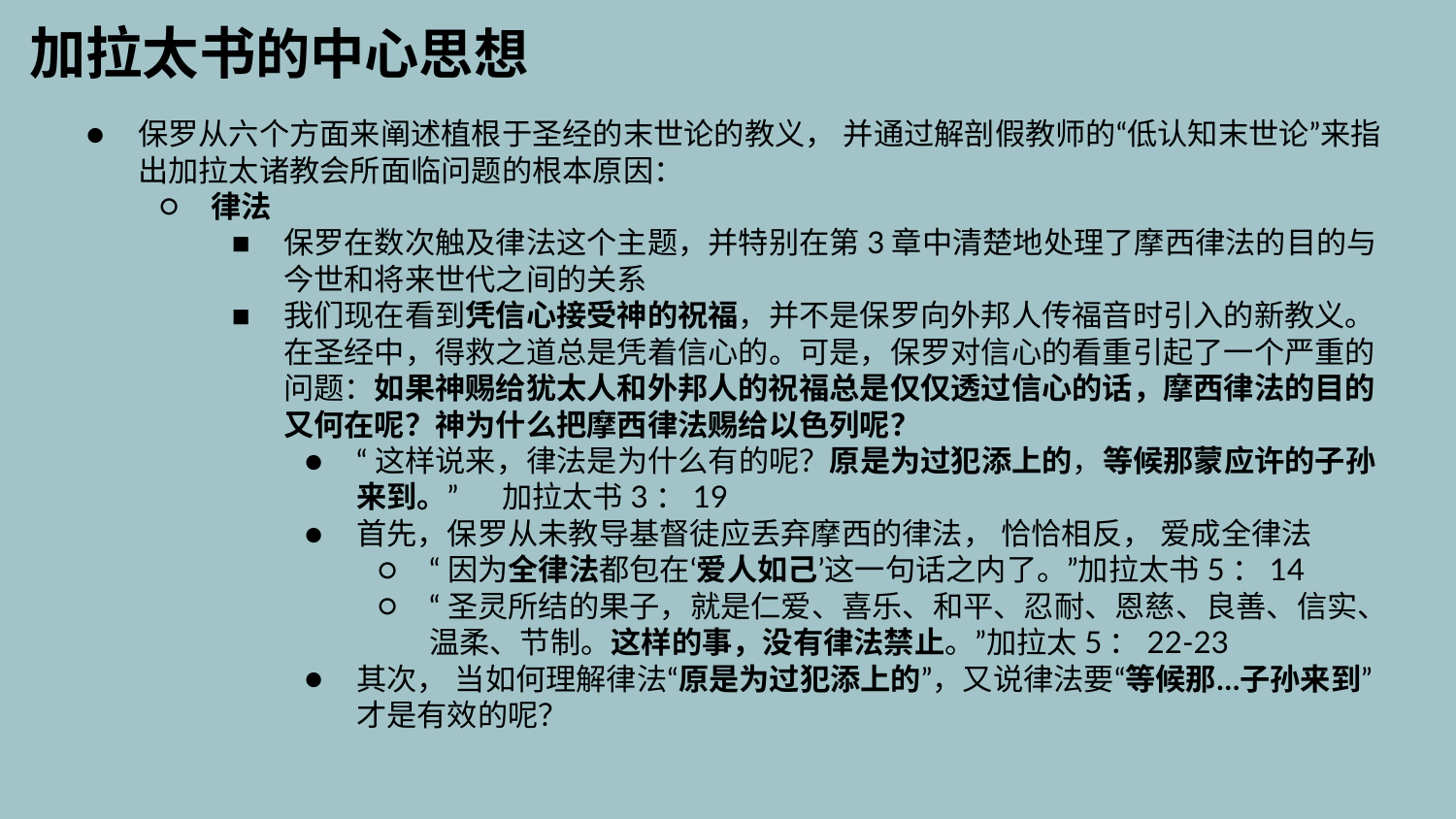

加拉太书的中心思想
保罗从六个方面来阐述植根于圣经的末世论的教义， 并通过解剖​​假教师的“低认知末世论”​​来指出加拉太诸教会所面临问题的根本原因：
律法
保罗在数次触及律法这个主题，并特别在第3章中清楚地处理了摩西律法的目的与今世和将来世代之间的关系
我们现在看到凭信心接受神的祝福，并不是保罗向外邦人传福音时引入的新教义。在圣经中，得救之道总是凭着信心的。可是，保罗对信心的看重引起了一个严重的问题：如果神赐给犹太人和外邦人的祝福总是仅仅透过信心的话，摩西律法的目的又何在呢？神为什么把摩西律法赐给以色列呢？
“这样说来，律法是为什么有的呢？原是为过犯添上的，等候那蒙应许的子孙来到。”	加拉太书3：19
首先，保罗从未教导基督徒应丢弃摩西的律法， 恰恰相反， 爱成全律法
“因为全律法都包在‘爱人如己’这一句话之内了。”加拉太书5：14
“圣灵所结的果子，就是仁爱、喜乐、和平、忍耐、恩慈、良善、信实、温柔、节制。这样的事，没有律法禁止。”加拉太5：22-23
其次， 当如何理解律法“原是为过犯添上的”，又说律法要“等候那…子孙来到”才是有效的呢？​​